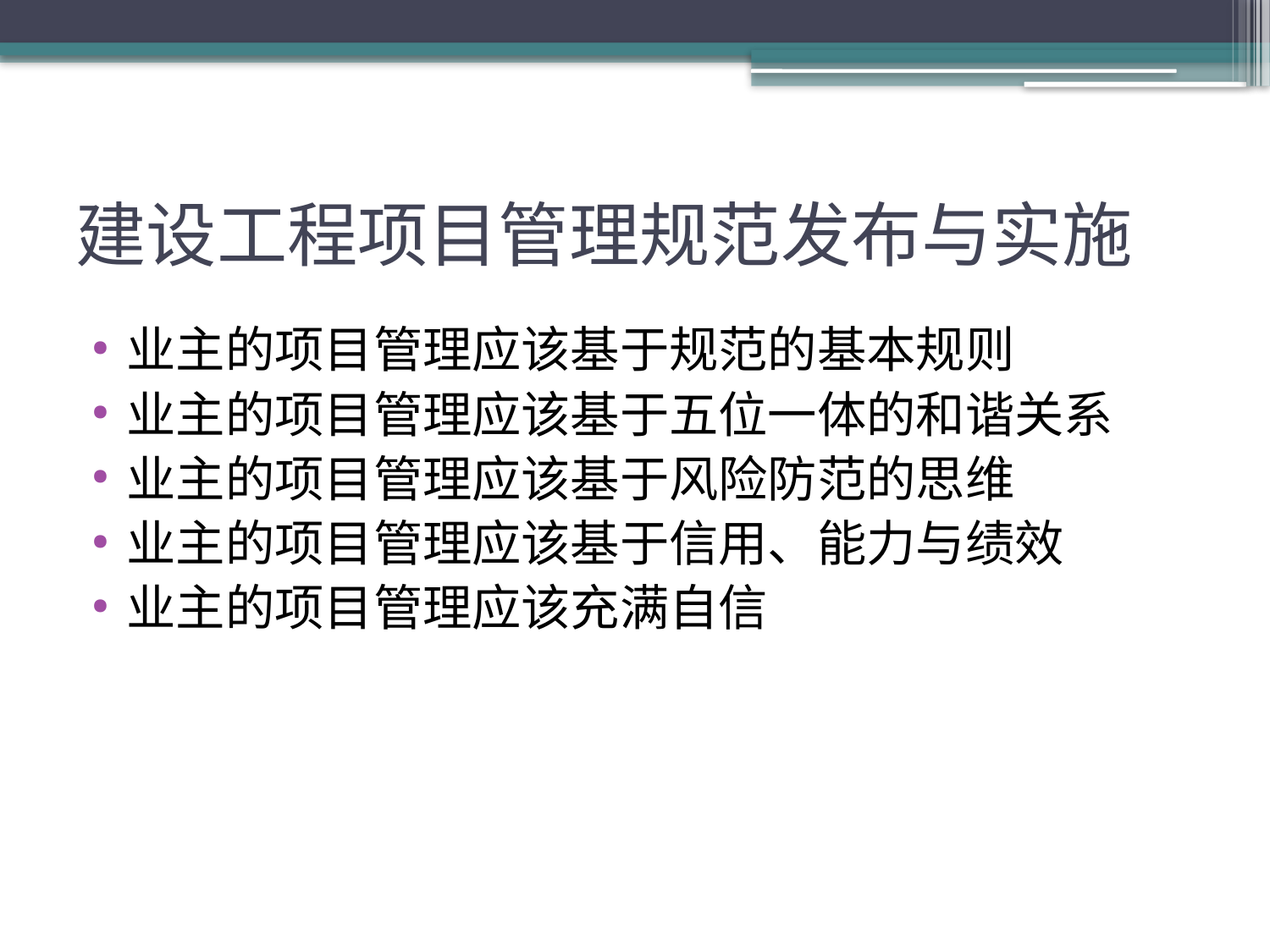

# 建设工程项目管理规范发布与实施
业主的项目管理应该基于规范的基本规则
业主的项目管理应该基于五位一体的和谐关系
业主的项目管理应该基于风险防范的思维
业主的项目管理应该基于信用、能力与绩效
业主的项目管理应该充满自信